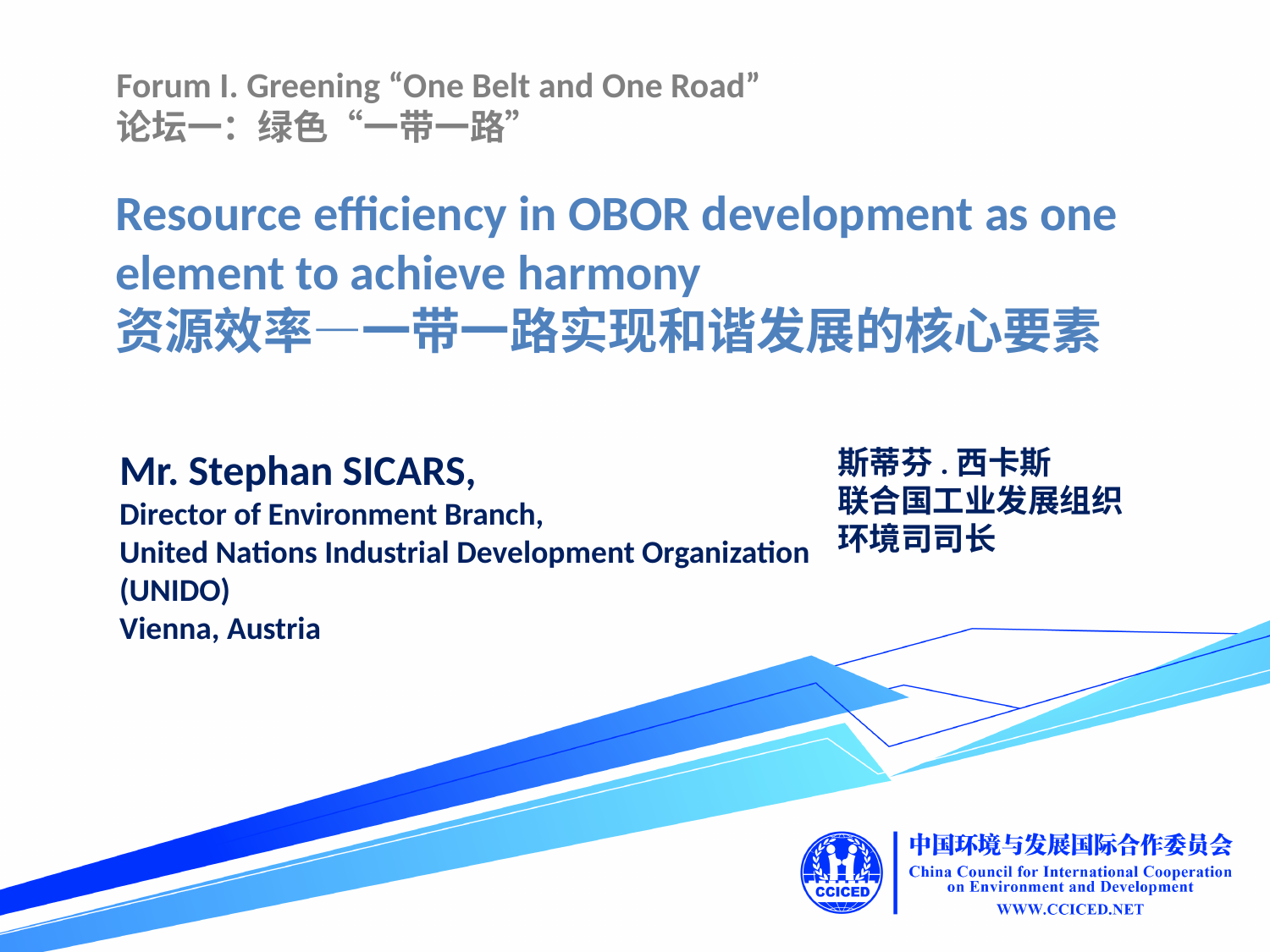

Forum I. Greening “One Belt and One Road”
论坛一：绿色“一带一路”
Resource efficiency in OBOR development as one element to achieve harmony
资源效率—一带一路实现和谐发展的核心要素
Mr. Stephan SICARS,
Director of Environment Branch,
United Nations Industrial Development Organization (UNIDO)
Vienna, Austria

斯蒂芬.西卡斯
联合国工业发展组织
环境司司长